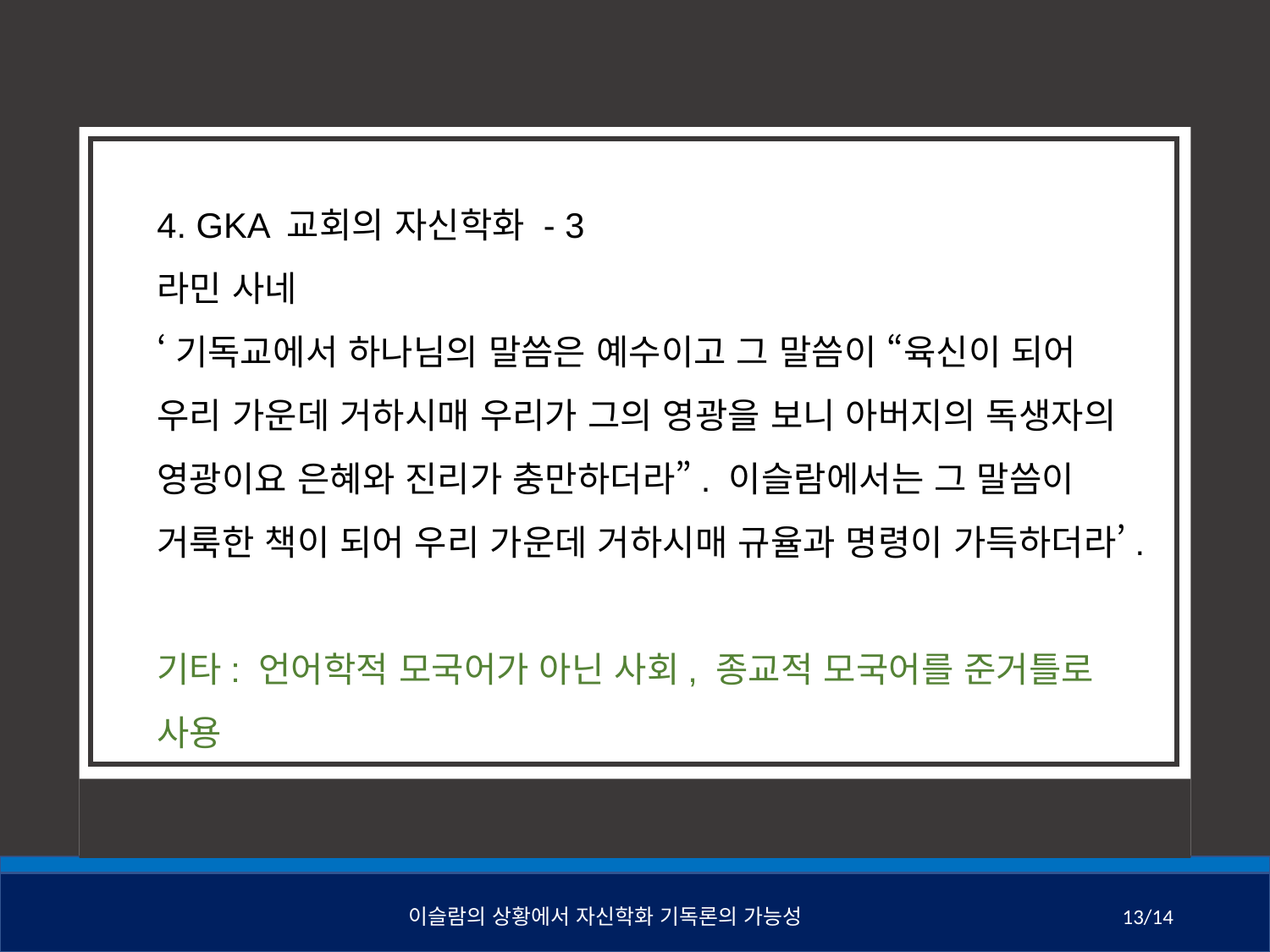

4. GKA 교회의 자신학화 - 3
라민 사네
‘기독교에서 하나님의 말씀은 예수이고 그 말씀이 “육신이 되어 우리 가운데 거하시매 우리가 그의 영광을 보니 아버지의 독생자의 영광이요 은혜와 진리가 충만하더라”. 이슬람에서는 그 말씀이 거룩한 책이 되어 우리 가운데 거하시매 규율과 명령이 가득하더라’.

기타: 언어학적 모국어가 아닌 사회, 종교적 모국어를 준거틀로 사용

이슬람의 상황에서 자신학화 기독론의 가능성
13/14